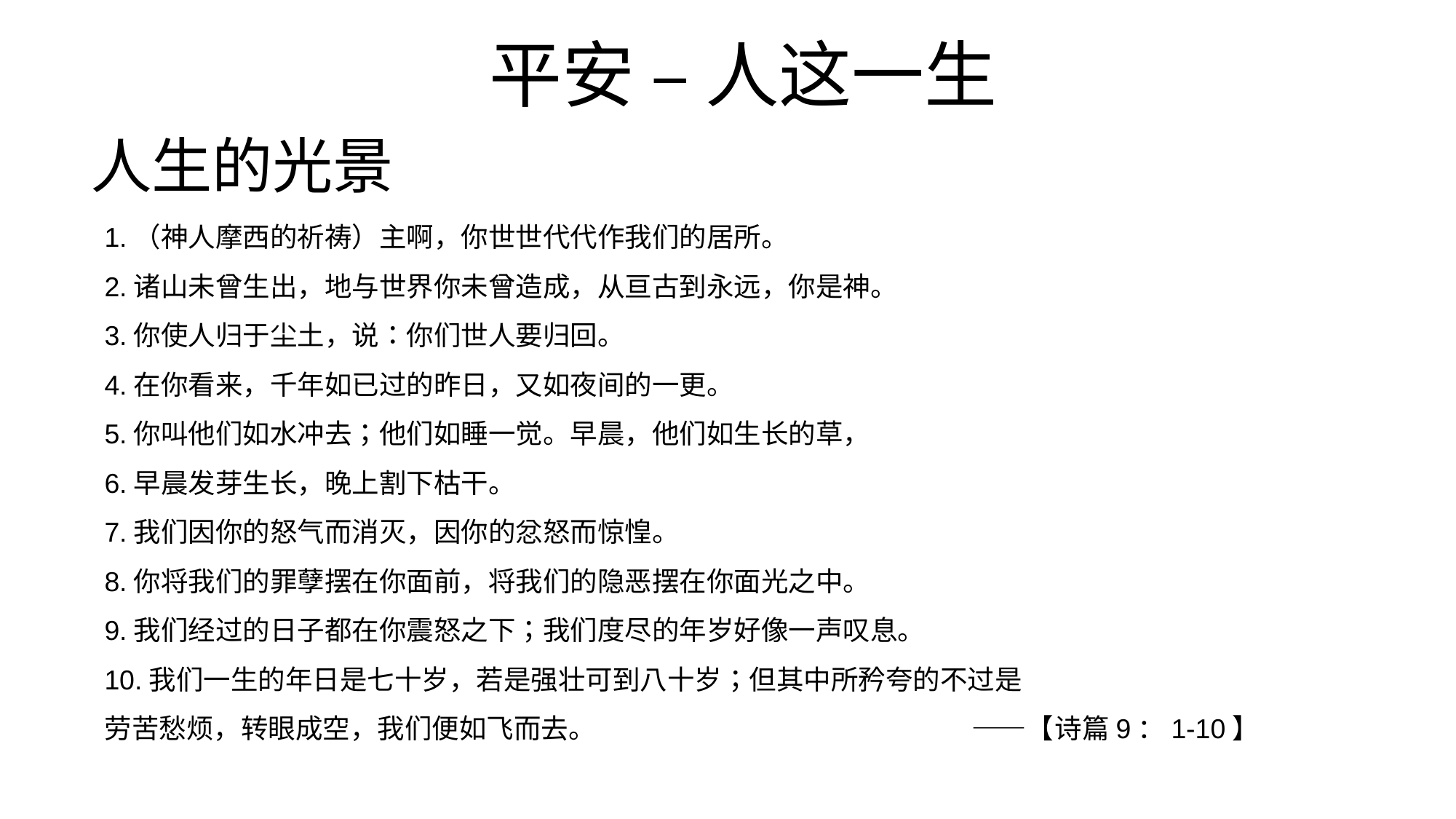

平安 – 人这一生
人生的光景
1.（神人摩西的祈祷）主啊，你世世代代作我们的居所。
2.诸山未曾生出，地与世界你未曾造成，从亘古到永远，你是神。
3.你使人归于尘土，说：你们世人要归回。
4.在你看来，千年如已过的昨日，又如夜间的一更。
5.你叫他们如水冲去；他们如睡一觉。早晨，他们如生长的草，
6.早晨发芽生长，晚上割下枯干。
7.我们因你的怒气而消灭，因你的忿怒而惊惶。
8.你将我们的罪孽摆在你面前，将我们的隐恶摆在你面光之中。
9.我们经过的日子都在你震怒之下；我们度尽的年岁好像一声叹息。
10.我们一生的年日是七十岁，若是强壮可到八十岁；但其中所矜夸的不过是
劳苦愁烦，转眼成空，我们便如飞而去。                                                             ——【诗篇9：1-10】